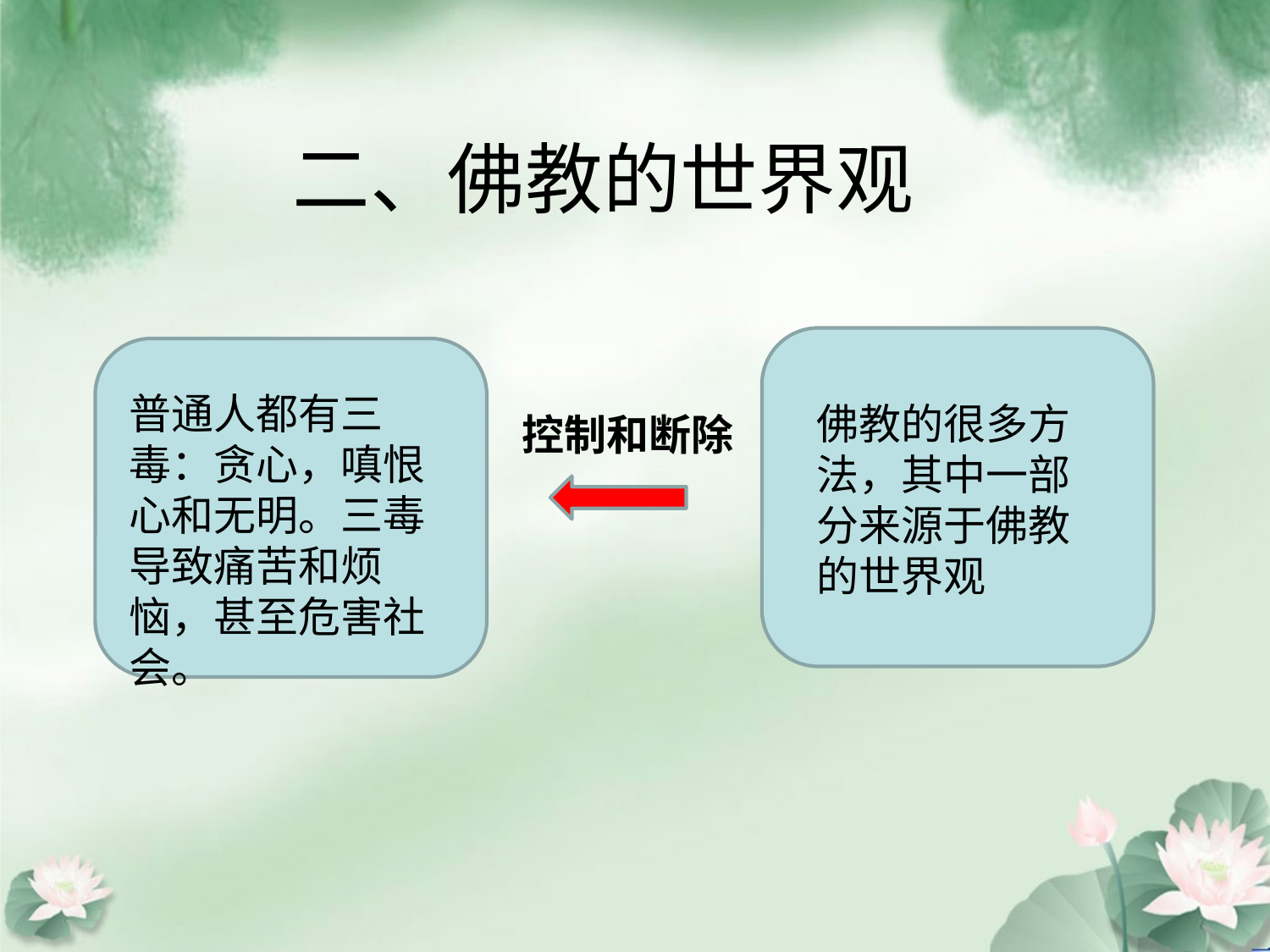

# 二、佛教的世界观

普通人都有三毒：贪心，嗔恨心和无明。三毒导致痛苦和烦恼，甚至危害社会。
佛教的很多方法，其中一部分来源于佛教的世界观
控制和断除